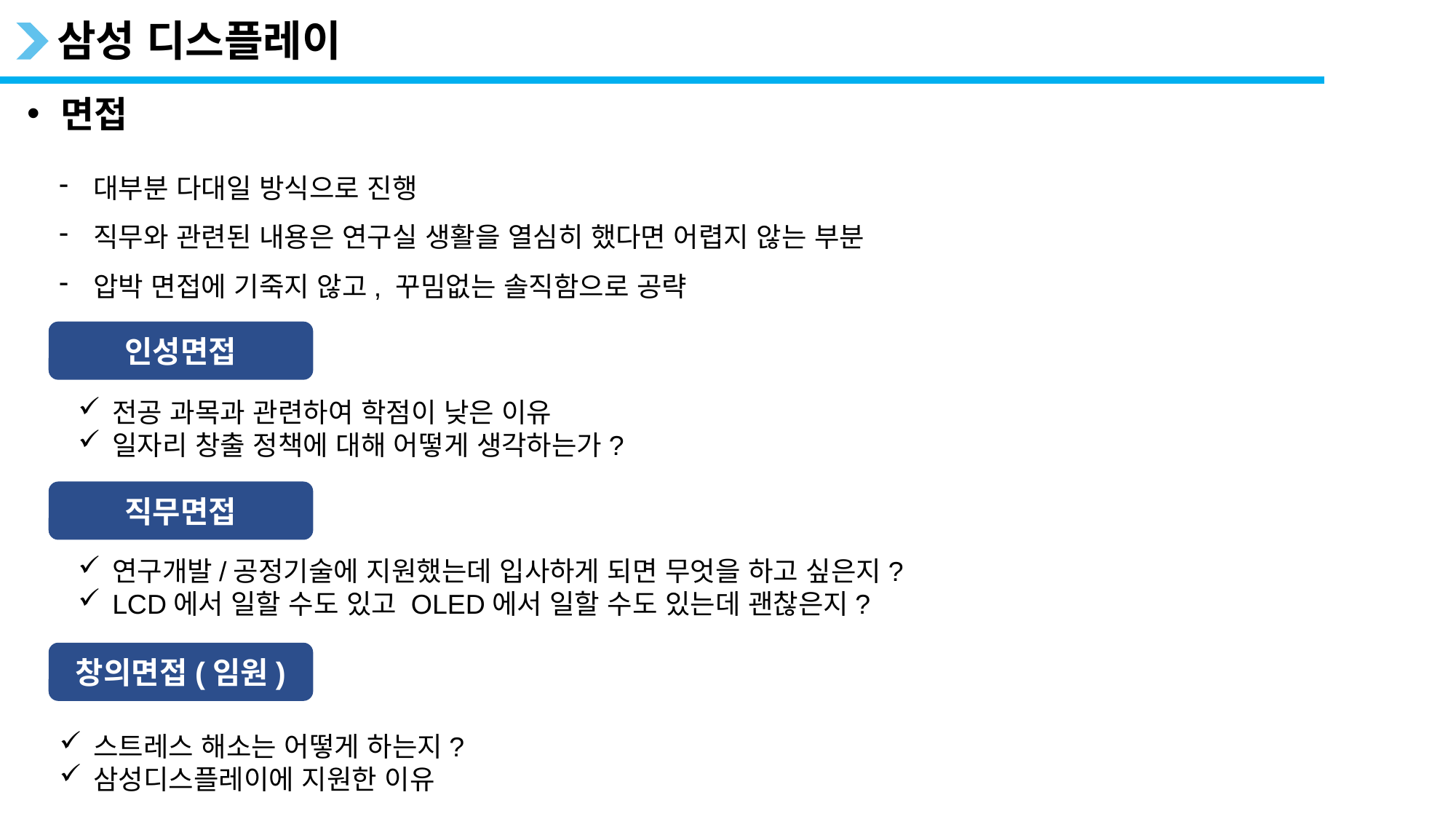

삼성 디스플레이

면접
대부분 다대일 방식으로 진행
직무와 관련된 내용은 연구실 생활을 열심히 했다면 어렵지 않는 부분
압박 면접에 기죽지 않고, 꾸밈없는 솔직함으로 공략
인성면접
전공 과목과 관련하여 학점이 낮은 이유
일자리 창출 정책에 대해 어떻게 생각하는가?
직무면접
연구개발/공정기술에 지원했는데 입사하게 되면 무엇을 하고 싶은지?
LCD에서 일할 수도 있고 OLED에서 일할 수도 있는데 괜찮은지?
창의면접(임원)
스트레스 해소는 어떻게 하는지?
삼성디스플레이에 지원한 이유